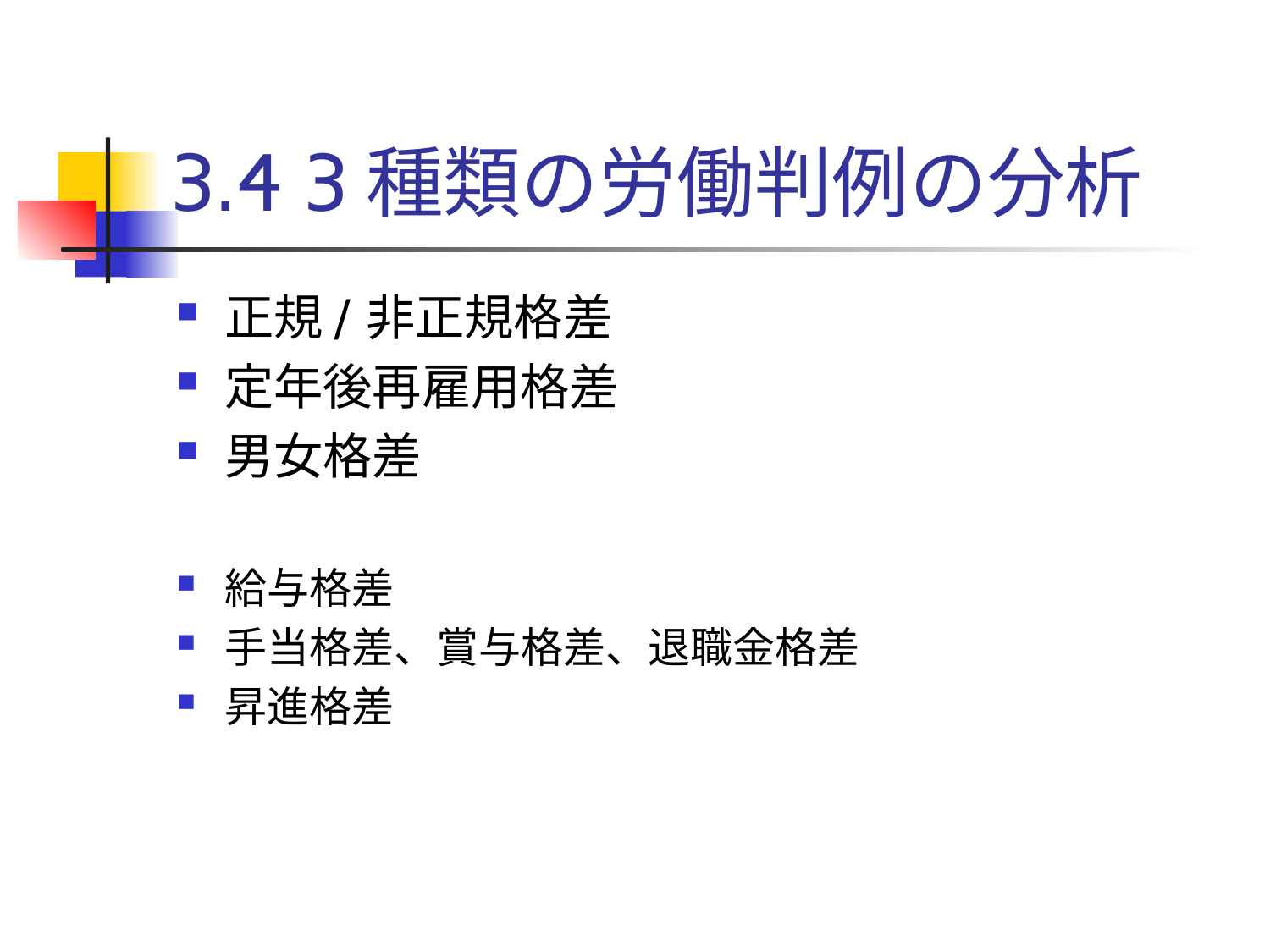

# 3.4 3種類の労働判例の分析
正規/非正規格差
定年後再雇用格差
男女格差

給与格差
手当格差、賞与格差、退職金格差
昇進格差